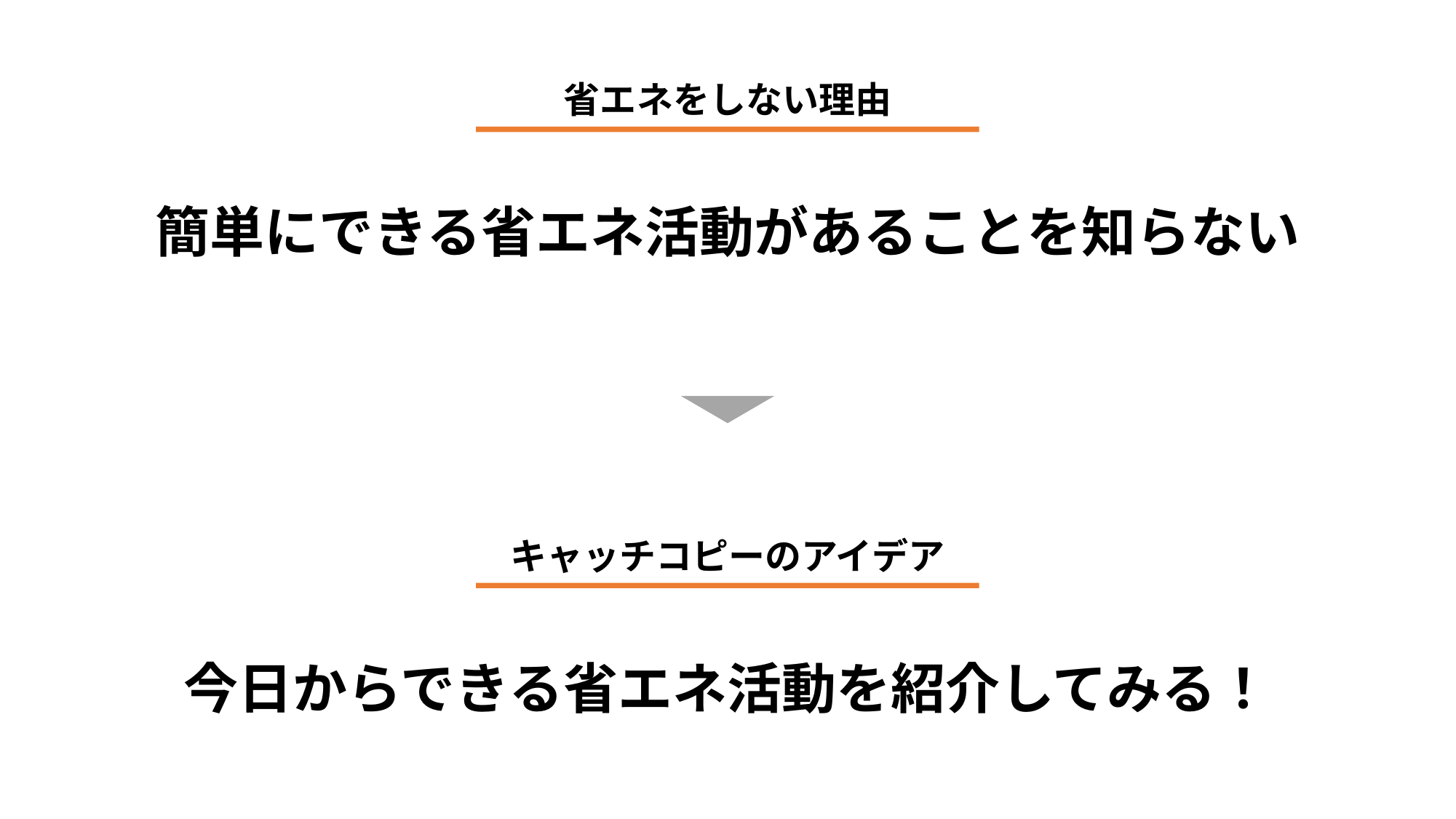

省エネをしない理由

簡単にできる省エネ活動があることを知らない

キャッチコピーのアイデア

今日からできる省エネ活動を紹介してみる！